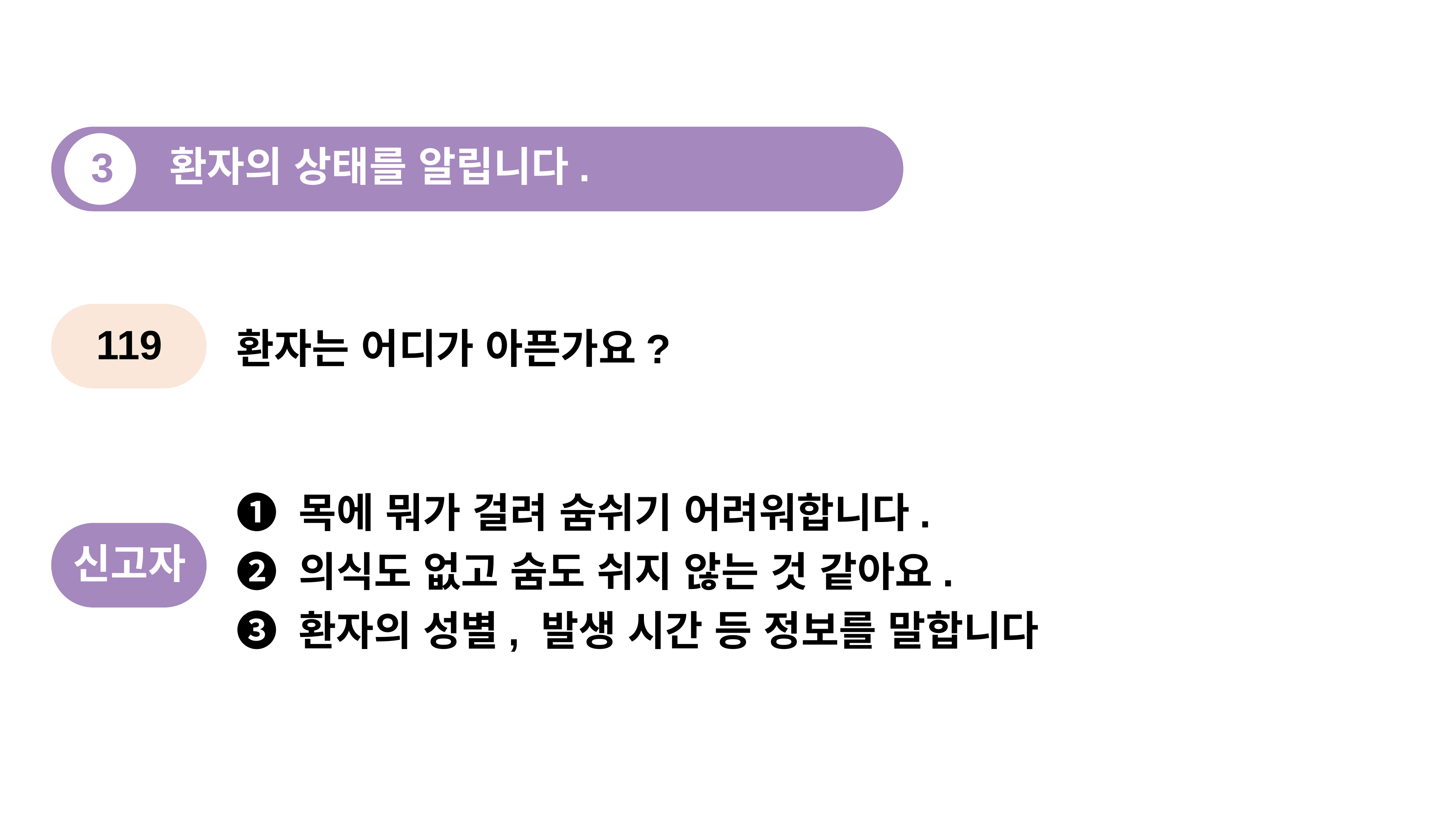

환자의 상태를 알립니다.
3

환자는 어디가 아픈가요?
119
➊ 목에 뭐가 걸려 숨쉬기 어려워합니다.
➋ 의식도 없고 숨도 쉬지 않는 것 같아요.
➌ 환자의 성별, 발생 시간 등 정보를 말합니다

신고자